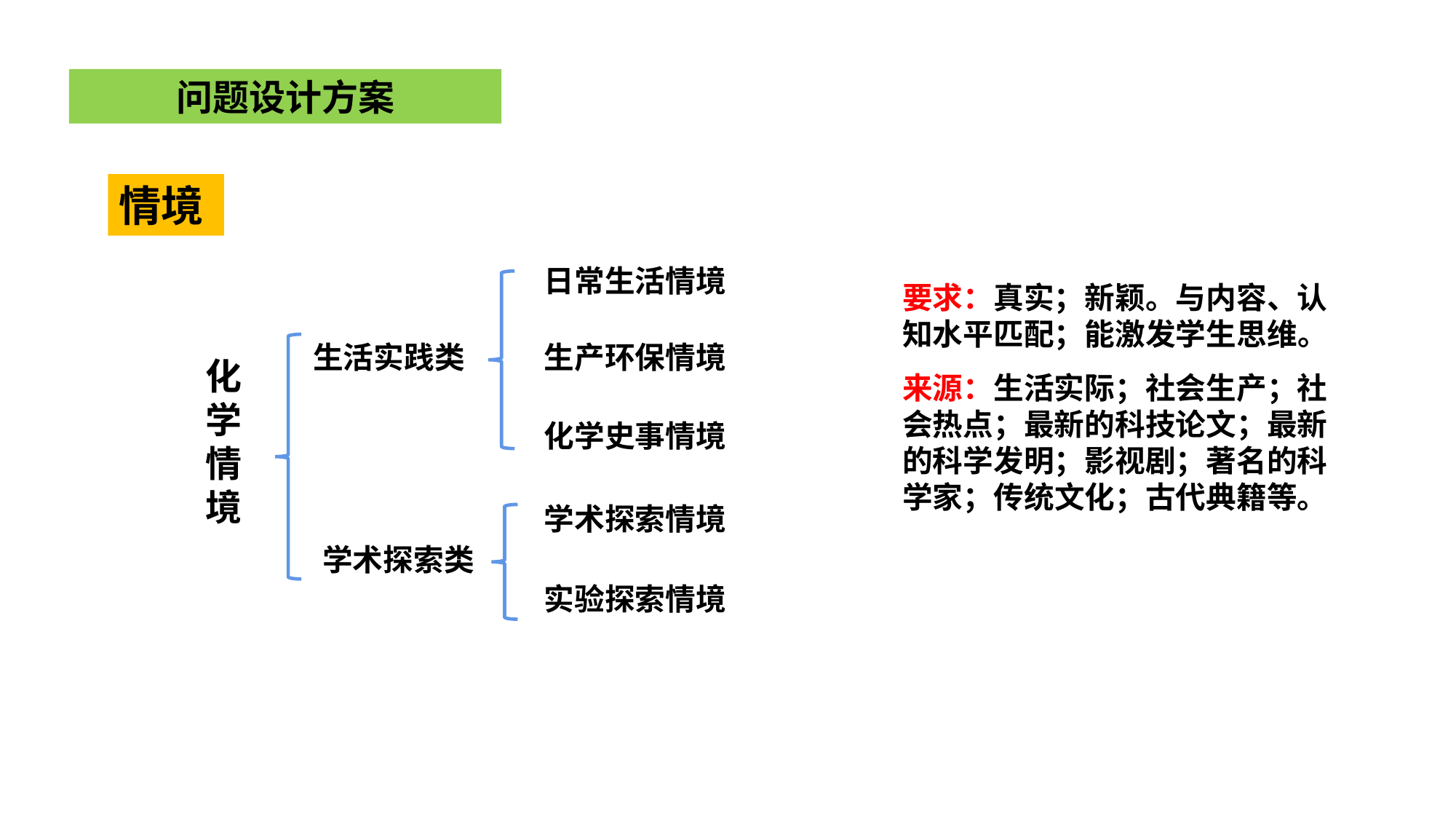

问题设计方案
情境
日常生活情境

要求：真实；新颖。与内容、认知水平匹配；能激发学生思维。
生活实践类
生产环保情境

化学情境
来源：生活实际；社会生产；社会热点；最新的科技论文；最新的科学发明；影视剧；著名的科学家；传统文化；古代典籍等。
化学史事情境
学术探索情境

学术探索类
实验探索情境
52